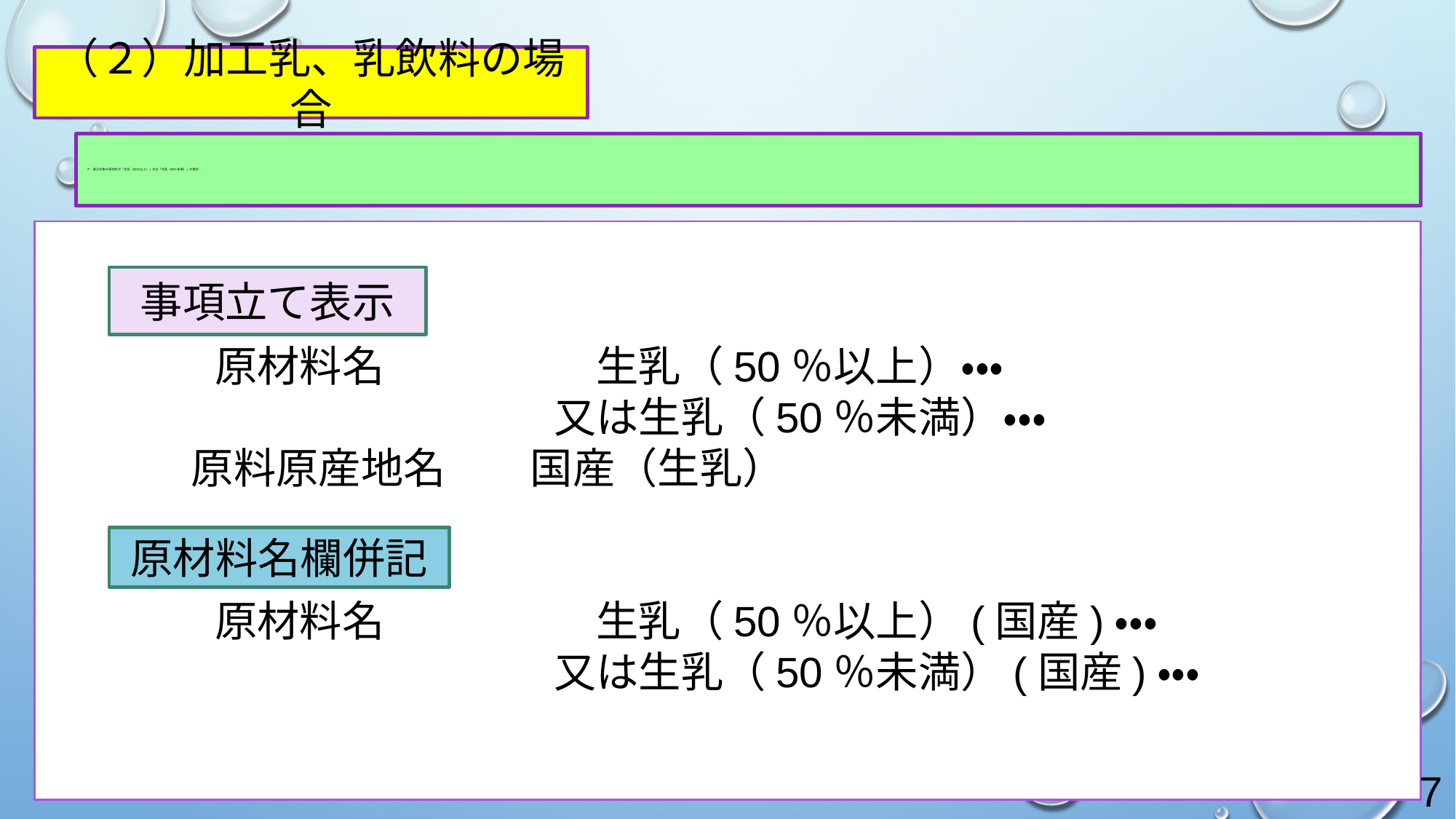

（２）加工乳、乳飲料の場合
# ア　表示対象の原材料が「生乳（50％以上）」又は「生乳（50％未満）」の場合

　　　　原材料名　　　　　生乳（50％以上）・・・
　　　　　　　　　　　　又は生乳（50％未満）・・・
　　　  原料原産地名　　国産（生乳）

　　　　原材料名　　　　　生乳（50％以上）(国産)・・・
　　　　　　　　　　　　又は生乳（50％未満）(国産)・・・

事項立て表示

原材料名欄併記
7